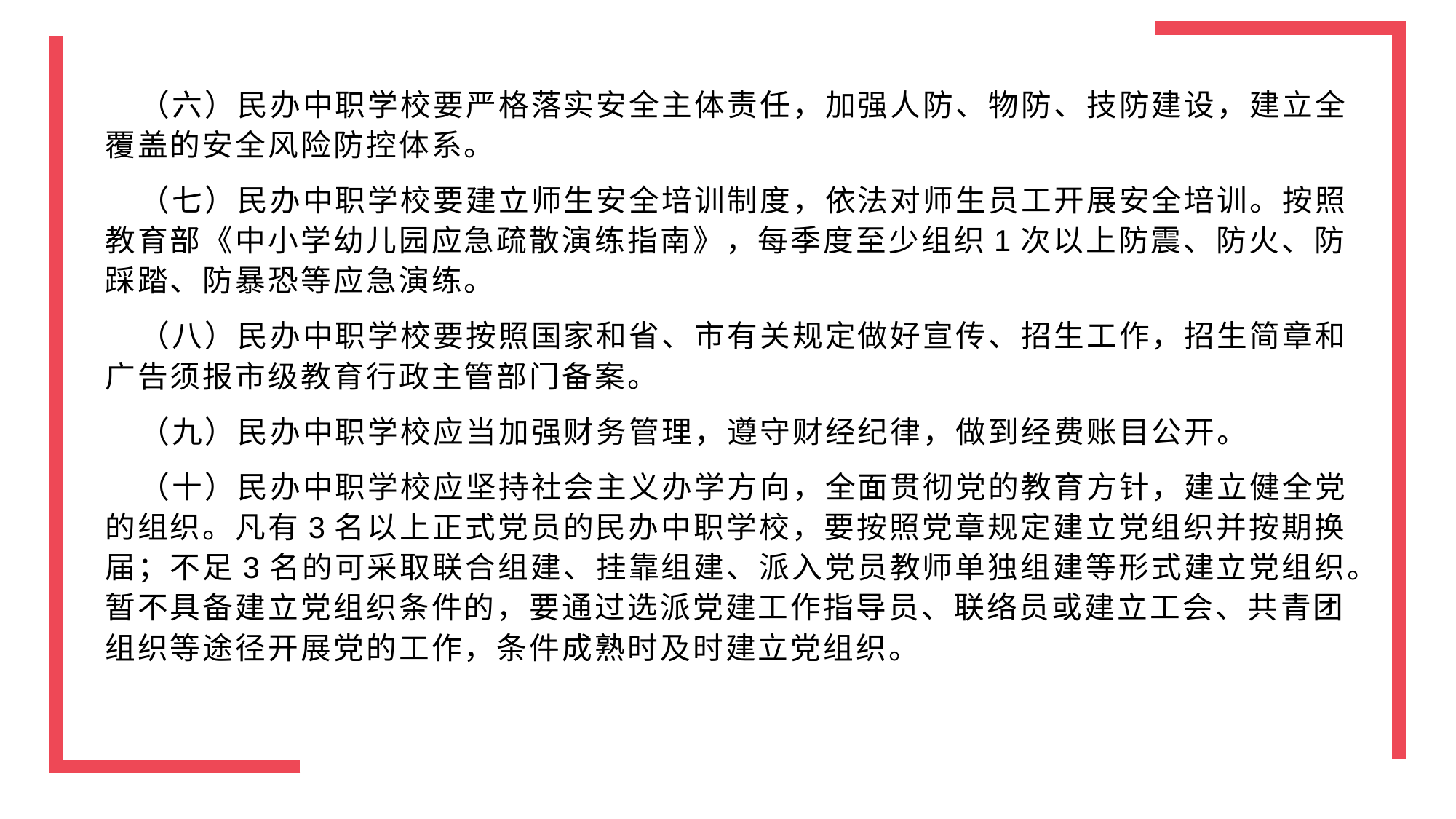

（六）民办中职学校要严格落实安全主体责任，加强人防、物防、技防建设，建立全覆盖的安全风险防控体系。
   （七）民办中职学校要建立师生安全培训制度，依法对师生员工开展安全培训。按照教育部《中小学幼儿园应急疏散演练指南》，每季度至少组织1次以上防震、防火、防踩踏、防暴恐等应急演练。
   （八）民办中职学校要按照国家和省、市有关规定做好宣传、招生工作，招生简章和广告须报市级教育行政主管部门备案。
   （九）民办中职学校应当加强财务管理，遵守财经纪律，做到经费账目公开。
   （十）民办中职学校应坚持社会主义办学方向，全面贯彻党的教育方针，建立健全党的组织。凡有3名以上正式党员的民办中职学校，要按照党章规定建立党组织并按期换届；不足3名的可采取联合组建、挂靠组建、派入党员教师单独组建等形式建立党组织。暂不具备建立党组织条件的，要通过选派党建工作指导员、联络员或建立工会、共青团组织等途径开展党的工作，条件成熟时及时建立党组织。